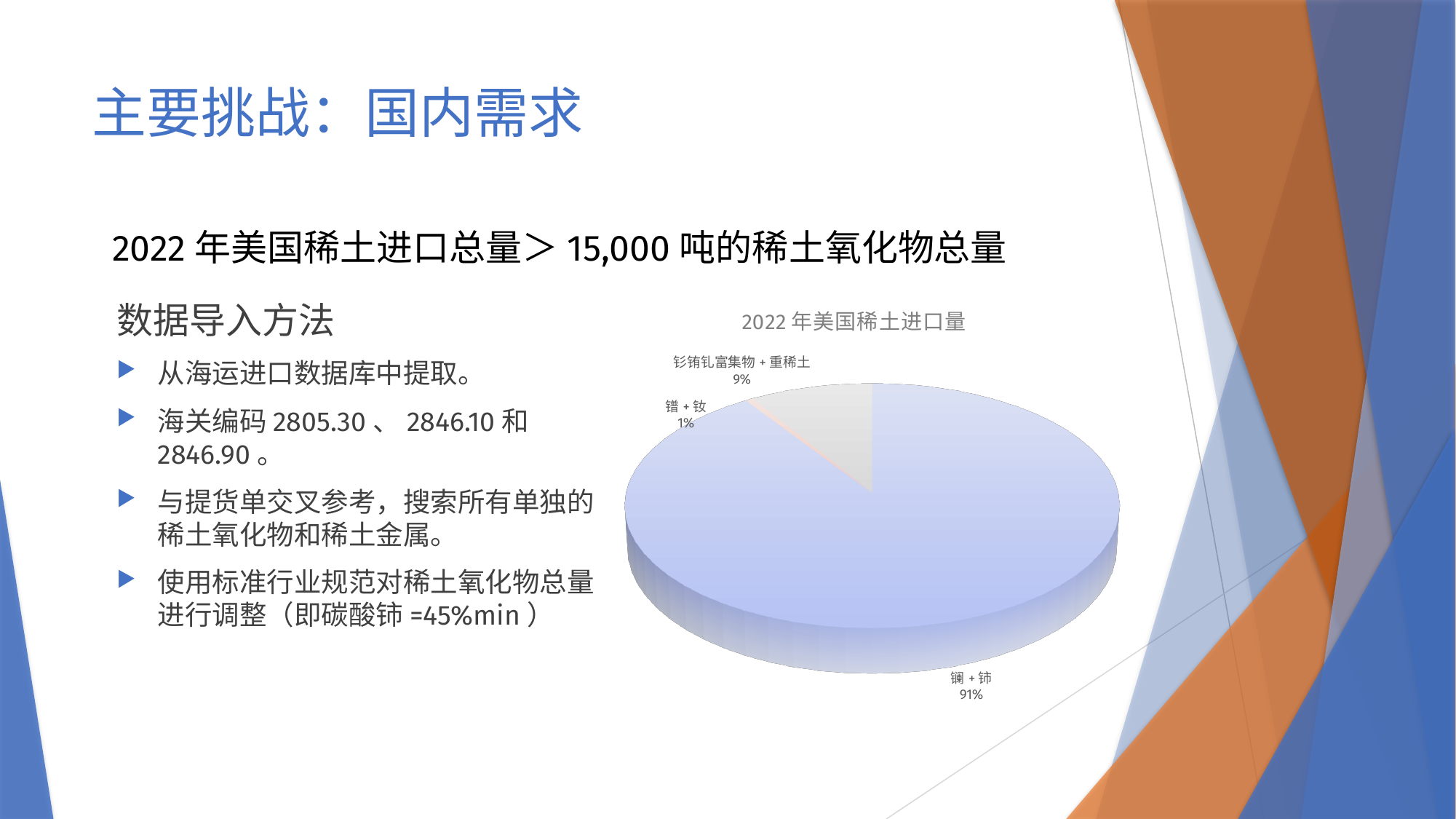

# 主要挑战：国内需求
2022年美国稀土进口总量＞15,000吨的稀土氧化物总量

[unsupported chart]

数据导入方法
从海运进口数据库中提取。
海关编码2805.30、2846.10和2846.90。
与提货单交叉参考，搜索所有单独的稀土氧化物和稀土金属。
使用标准行业规范对稀土氧化物总量进行调整（即碳酸铈=45%min）